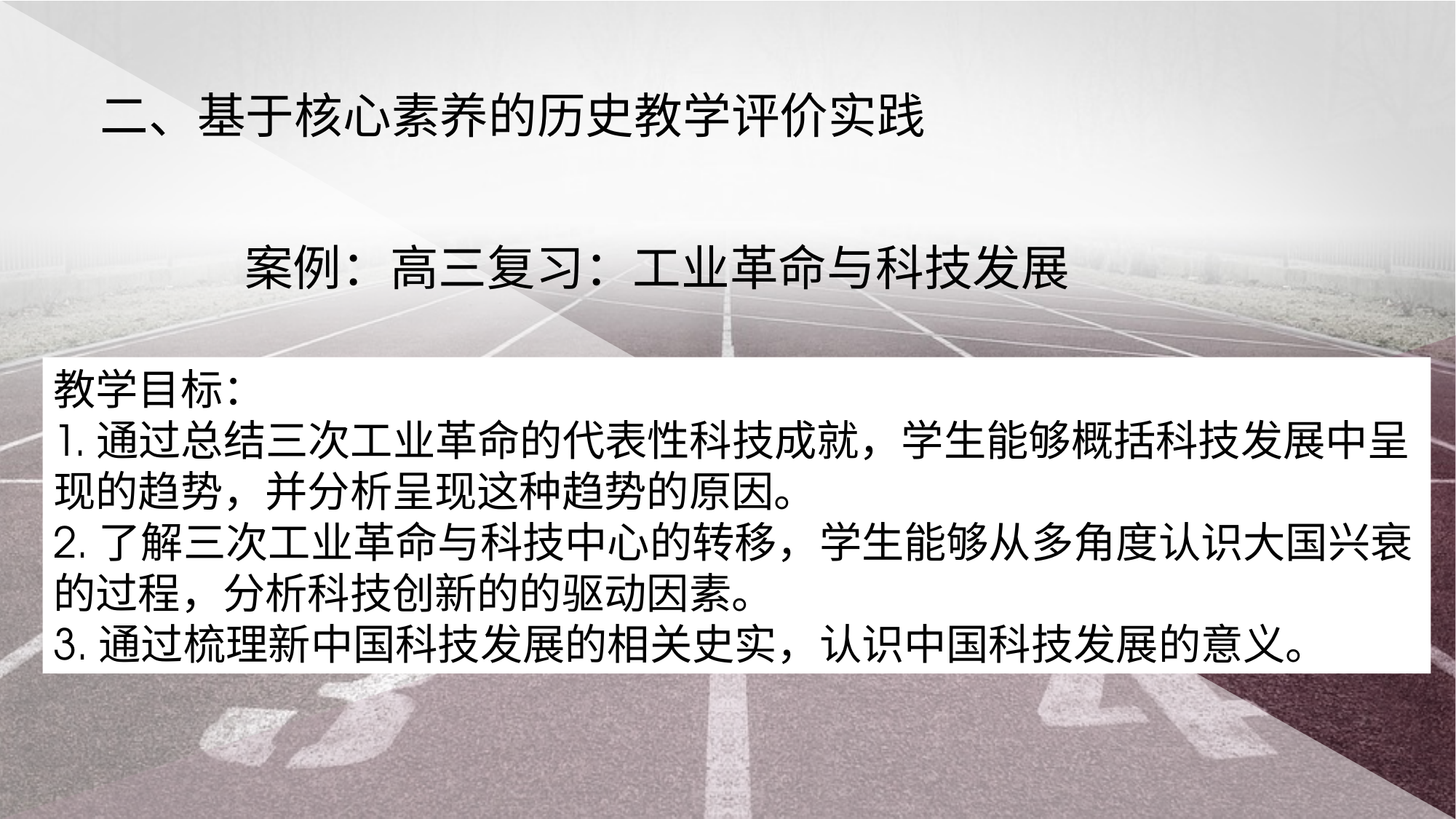

二、基于核心素养的历史教学评价实践
案例：高三复习：工业革命与科技发展
教学目标：
1.通过总结三次工业革命的代表性科技成就，学生能够概括科技发展中呈现的趋势，并分析呈现这种趋势的原因。
2.了解三次工业革命与科技中心的转移，学生能够从多角度认识大国兴衰的过程，分析科技创新的的驱动因素。
3.通过梳理新中国科技发展的相关史实，认识中国科技发展的意义。